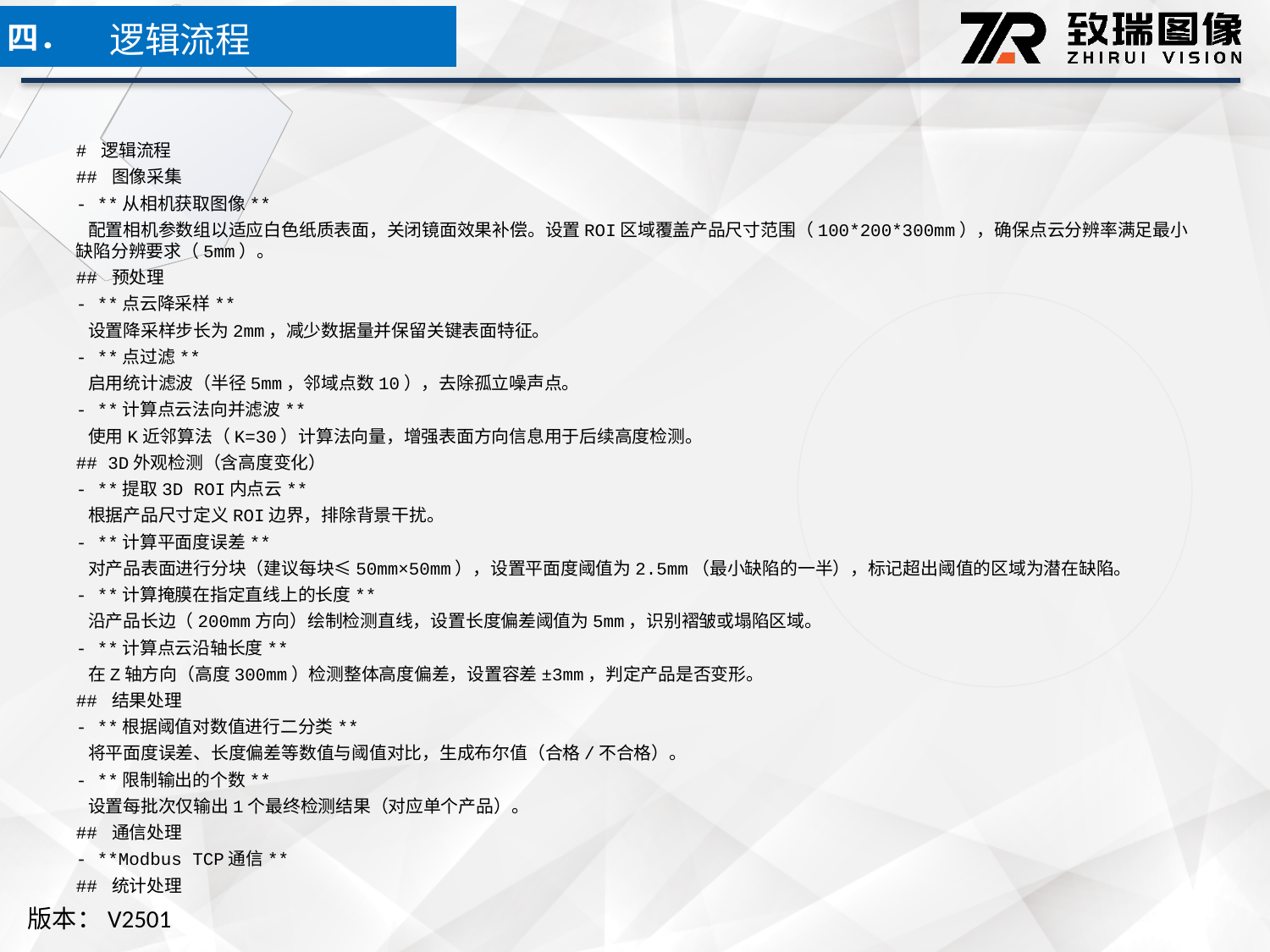

逻辑流程
四．

# 逻辑流程
## 图像采集
- **从相机获取图像**
  配置相机参数组以适应白色纸质表面，关闭镜面效果补偿。设置ROI区域覆盖产品尺寸范围（100*200*300mm），确保点云分辨率满足最小缺陷分辨要求（5mm）。
## 预处理
- **点云降采样**
  设置降采样步长为2mm，减少数据量并保留关键表面特征。
- **点过滤**
  启用统计滤波（半径5mm，邻域点数10），去除孤立噪声点。
- **计算点云法向并滤波**
  使用K近邻算法（K=30）计算法向量，增强表面方向信息用于后续高度检测。
## 3D外观检测（含高度变化）
- **提取3D ROI内点云**
  根据产品尺寸定义ROI边界，排除背景干扰。
- **计算平面度误差**
  对产品表面进行分块（建议每块≤50mm×50mm），设置平面度阈值为2.5mm（最小缺陷的一半），标记超出阈值的区域为潜在缺陷。
- **计算掩膜在指定直线上的长度**
  沿产品长边（200mm方向）绘制检测直线，设置长度偏差阈值为5mm，识别褶皱或塌陷区域。
- **计算点云沿轴长度**
  在Z轴方向（高度300mm）检测整体高度偏差，设置容差±3mm，判定产品是否变形。
## 结果处理
- **根据阈值对数值进行二分类**
  将平面度误差、长度偏差等数值与阈值对比，生成布尔值（合格/不合格）。
- **限制输出的个数**
  设置每批次仅输出1个最终检测结果（对应单个产品）。
## 通信处理
- **Modbus TCP通信**
## 统计处理